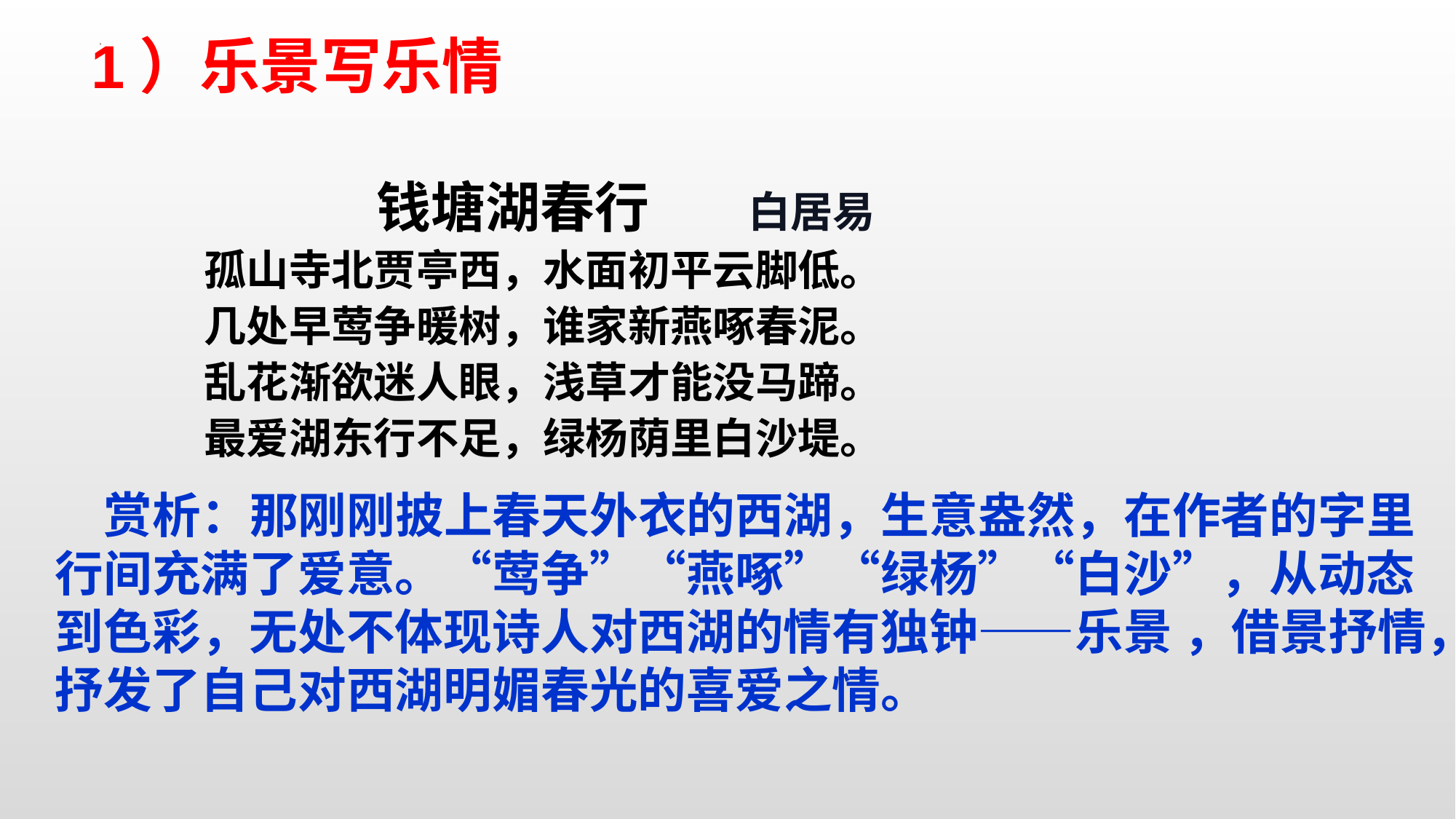

1）乐景写乐情
                钱塘湖春行        白居易
   孤山寺北贾亭西，水面初平云脚低。
   几处早莺争暖树，谁家新燕啄春泥。
   乱花渐欲迷人眼，浅草才能没马蹄。
   最爱湖东行不足，绿杨荫里白沙堤。
    赏析：那刚刚披上春天外衣的西湖，生意盎然，在作者的字里行间充满了爱意。“莺争”“燕啄”“绿杨”“白沙”，从动态到色彩，无处不体现诗人对西湖的情有独钟——乐景 ，借景抒情，抒发了自己对西湖明媚春光的喜爱之情。